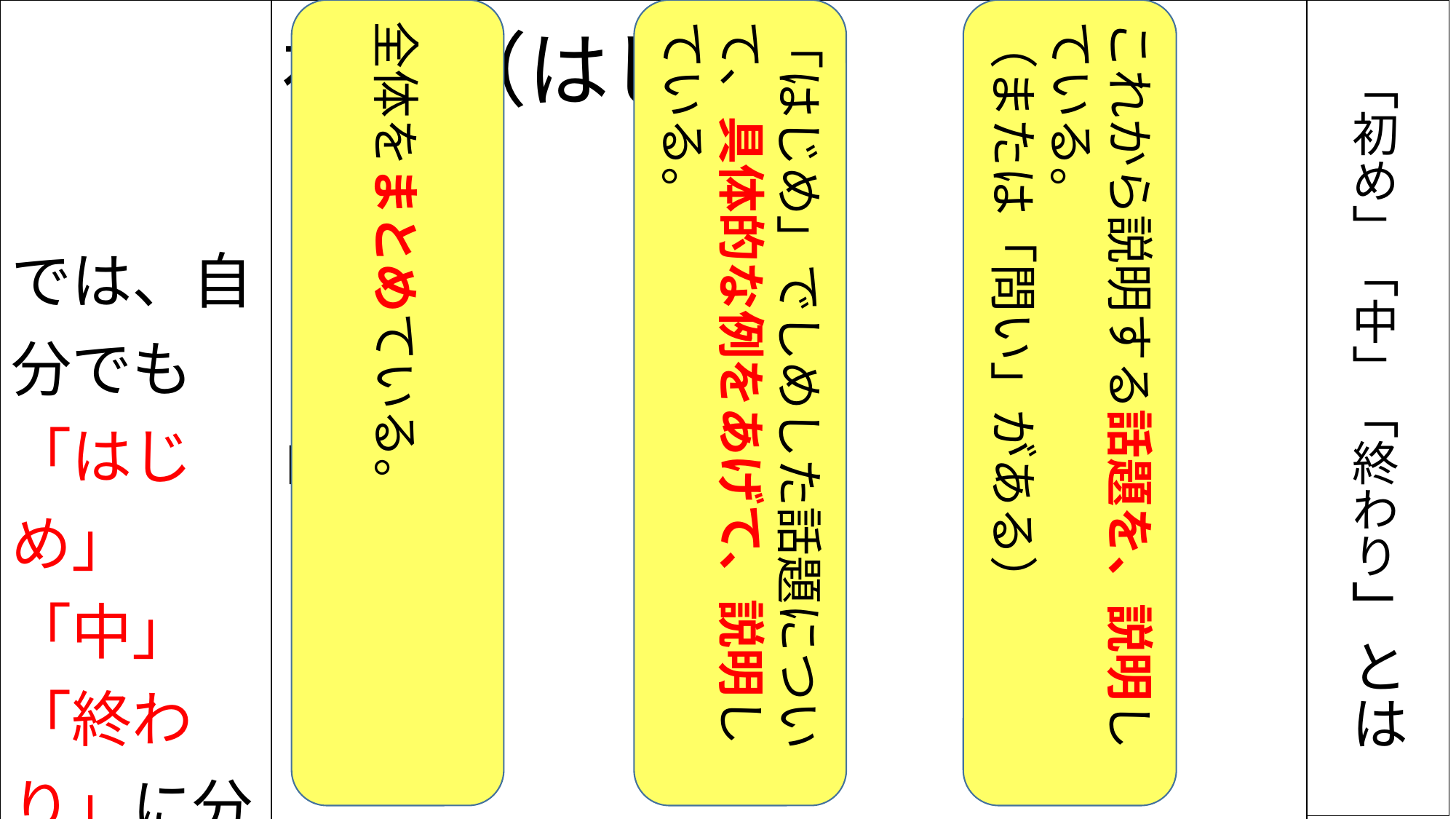

| では、自分でも 「はじめ」「中」「終わり」に分けてみよう！ | 初め（はじめ） 中 終わり |
| --- | --- |
全体をまとめている。
「はじめ」でしめした話題について、具体的な例をあげて、説明している。
これから説明する話題を、説明している。
（または「問い」がある）

# 「初め」「中」「終わり」とは